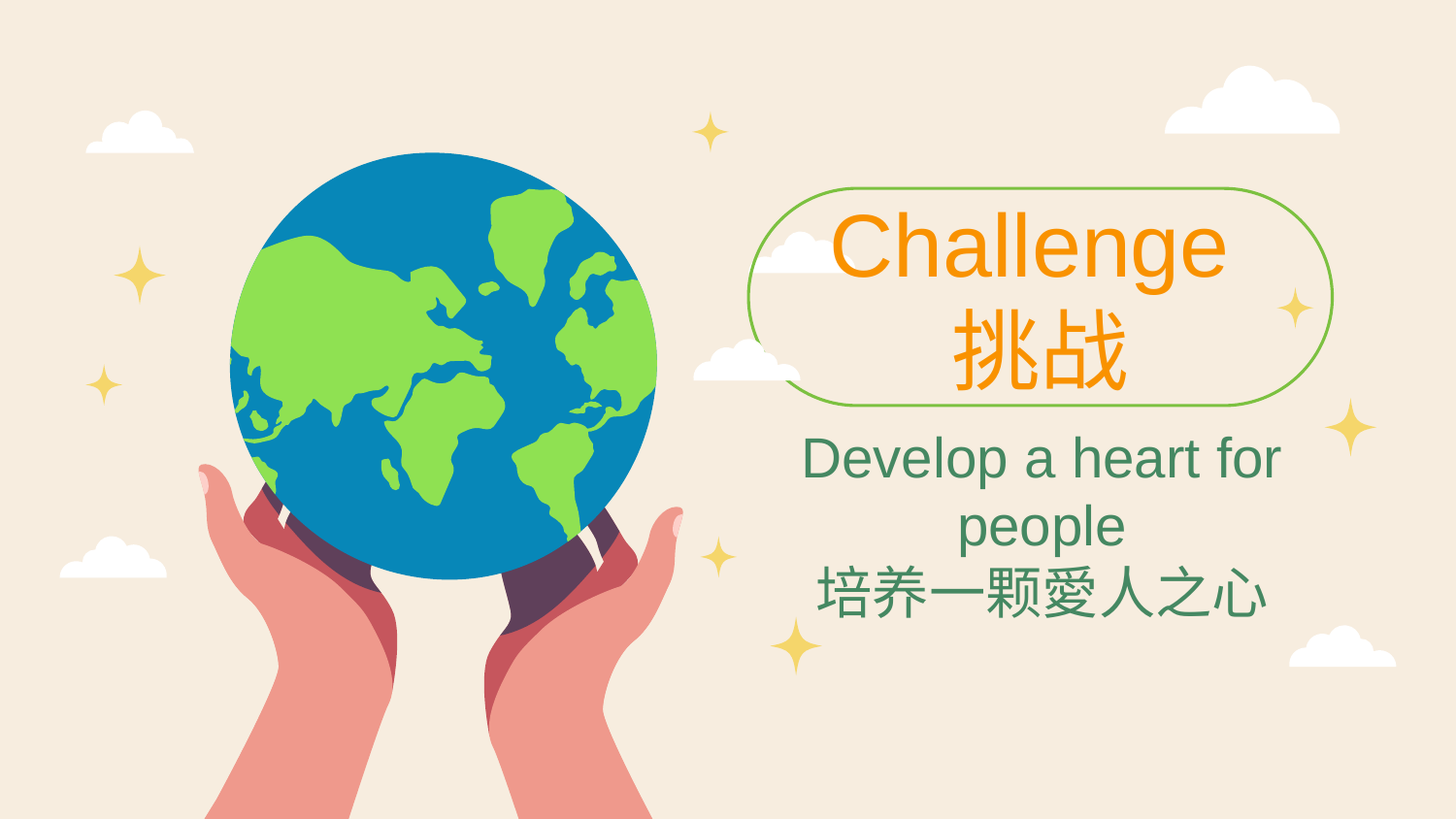

Challenge挑战

# Develop a heart for people 培养一颗愛人之心